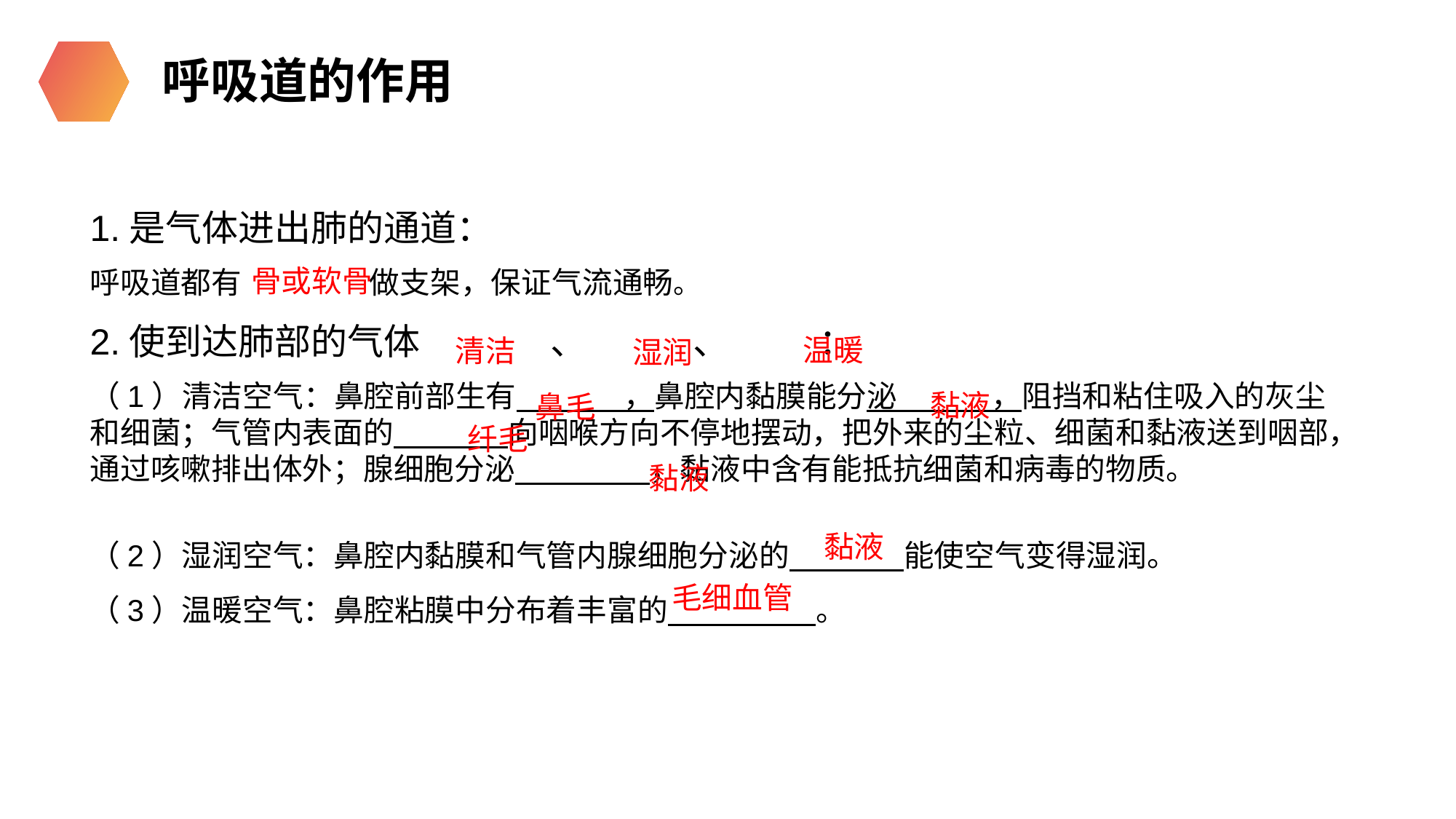

呼吸道的作用
1.是气体进出肺的通道：
呼吸道都有                   做支架，保证气流通畅。
2.使到达肺部的气体                、             、           ：
（1）清洁空气：鼻腔前部生有                ，鼻腔内黏膜能分泌              ，阻挡和粘住吸入的灰尘和细菌；气管内表面的                 向咽喉方向不停地摆动，把外来的尘粒、细菌和黏液送到咽部，通过咳嗽排出体外；腺细胞分泌                    ，黏液中含有能抵抗细菌和病毒的物质。
骨或软骨
温暖
清洁
湿润
黏液
鼻毛
纤毛
黏液
（2）湿润空气：鼻腔内黏膜和气管内腺细胞分泌的                 能使空气变得湿润。
（3）温暖空气：鼻腔粘膜中分布着丰富的                      。
黏液
毛细血管